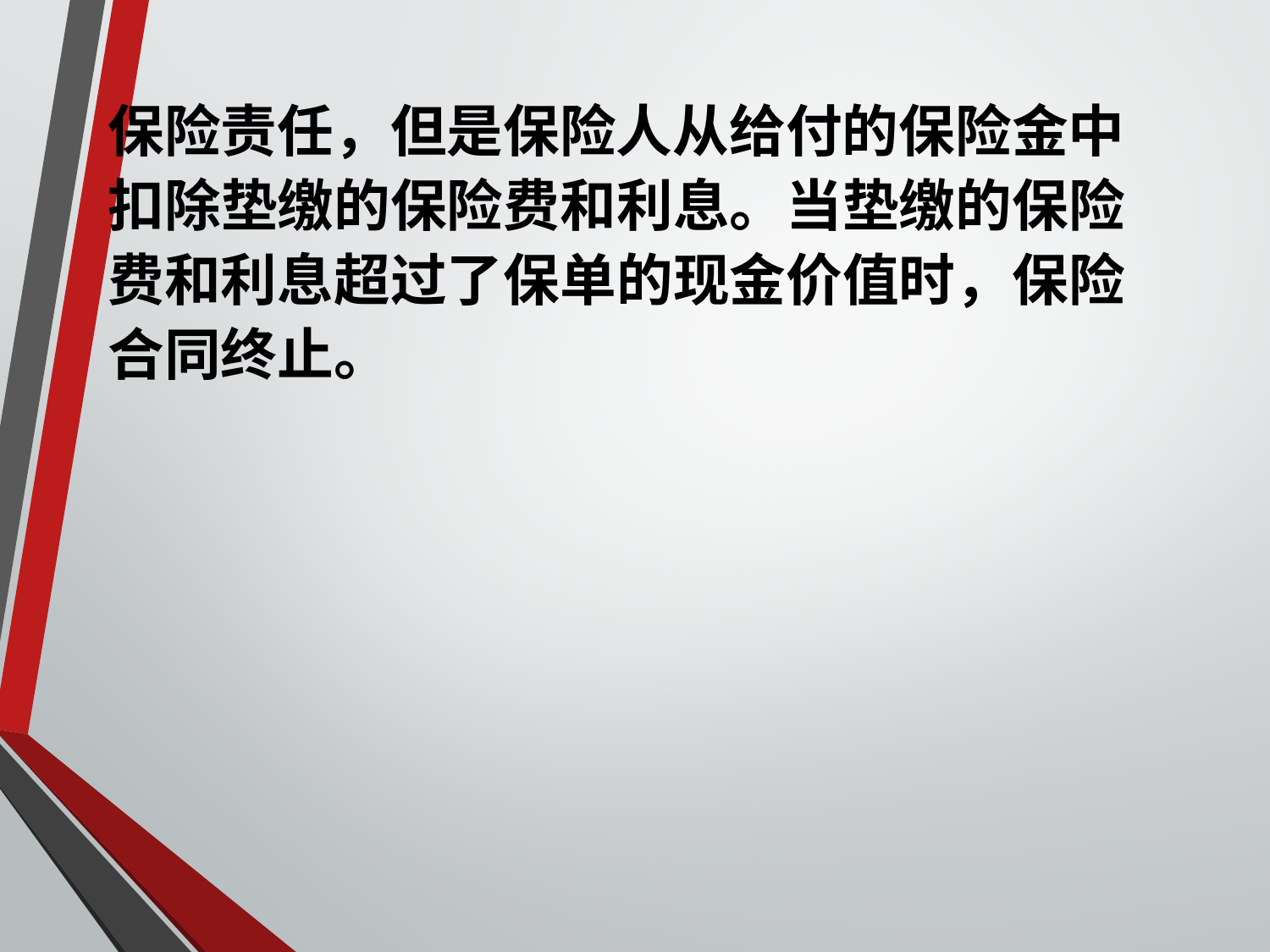

保险责任，但是保险人从给付的保险金中扣除垫缴的保险费和利息。当垫缴的保险费和利息超过了保单的现金价值时，保险合同终止。